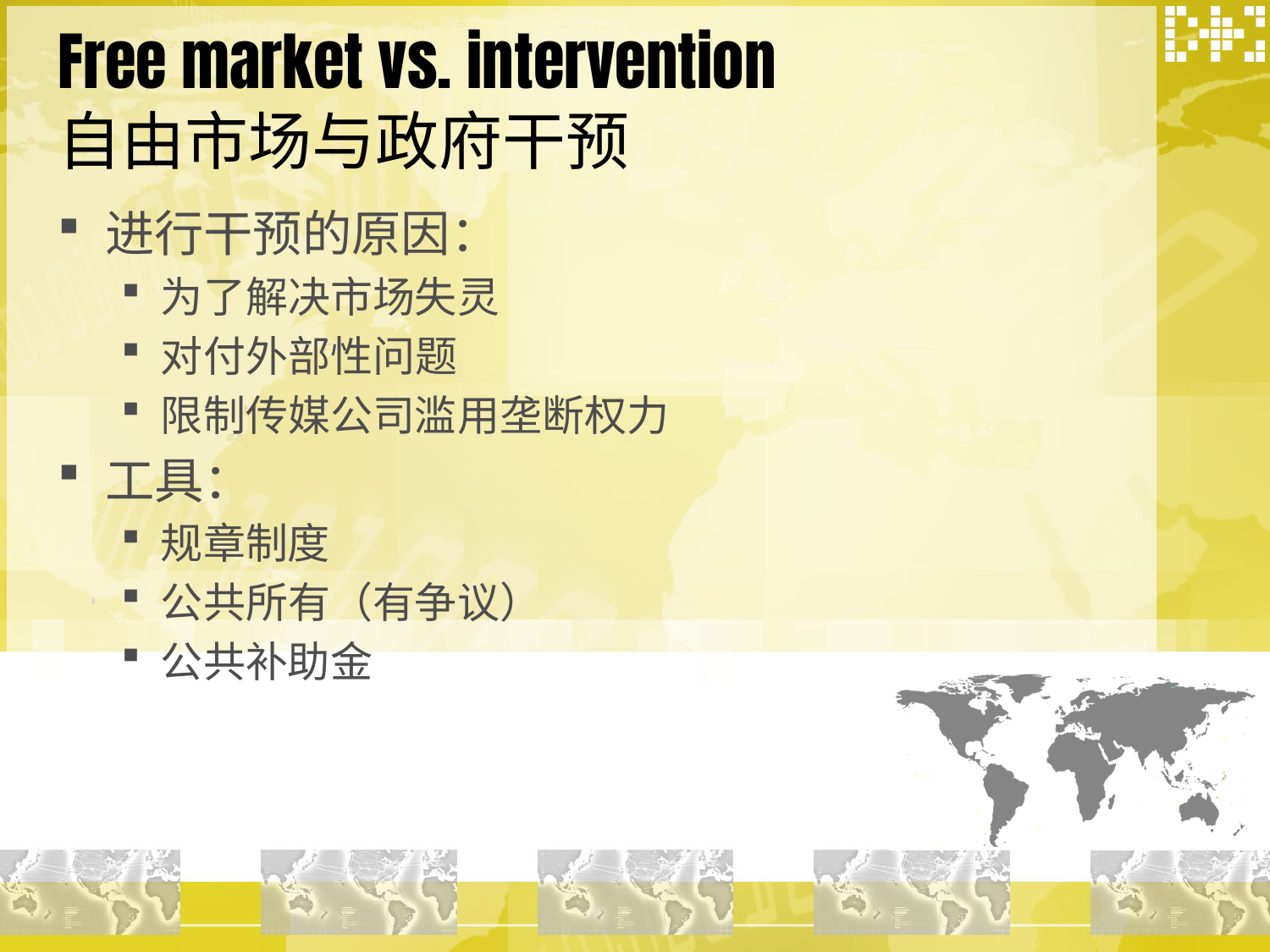

# Free market vs. intervention 自由市场与政府干预
进行干预的原因：
为了解决市场失灵
对付外部性问题
限制传媒公司滥用垄断权力
工具：
规章制度
公共所有（有争议）
公共补助金